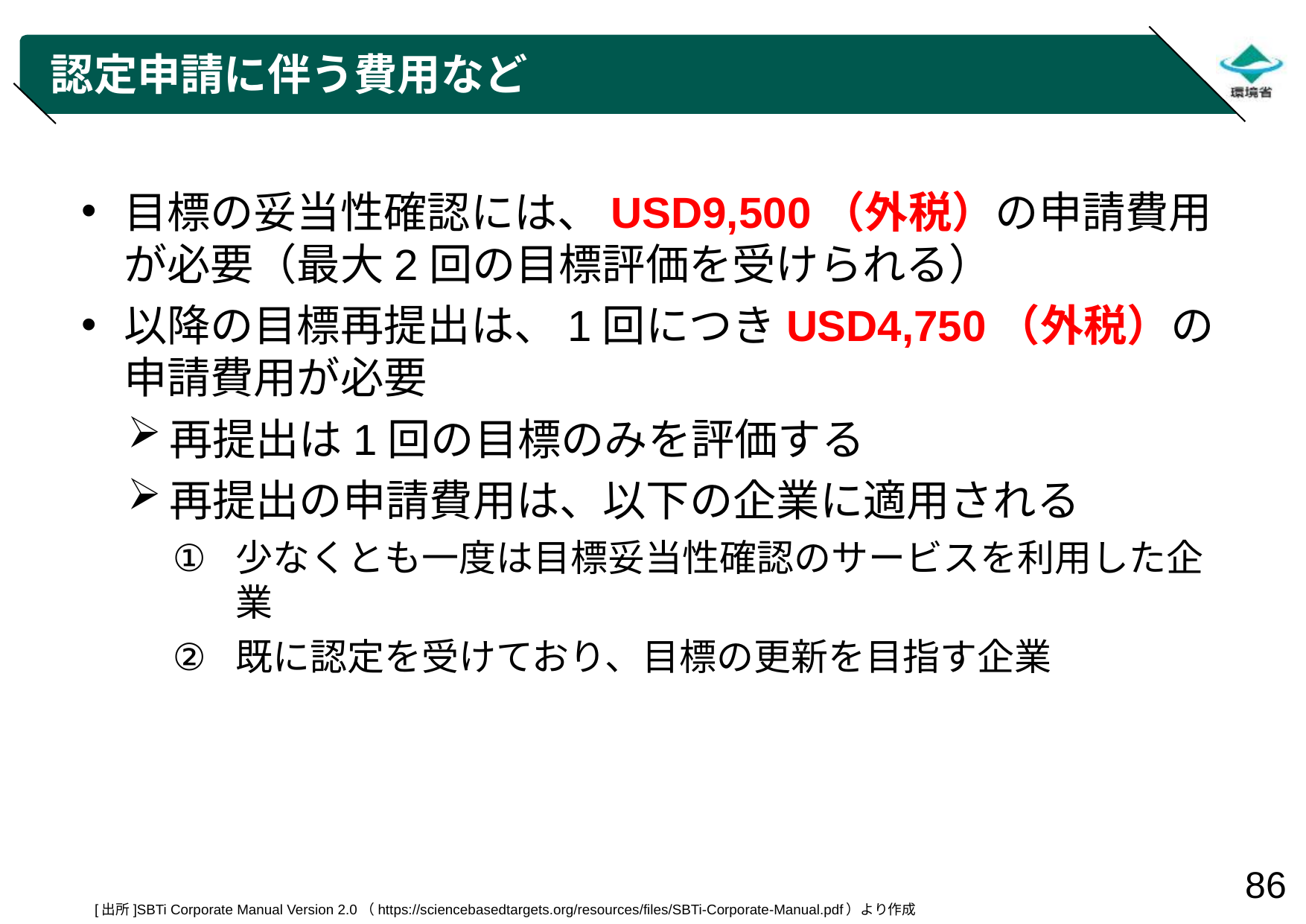

# 認定申請に伴う費用など
目標の妥当性確認には、USD9,500（外税）の申請費用が必要（最大2回の目標評価を受けられる）
以降の目標再提出は、1回につきUSD4,750（外税）の申請費用が必要
再提出は1回の目標のみを評価する
再提出の申請費用は、以下の企業に適用される
少なくとも一度は目標妥当性確認のサービスを利用した企業
既に認定を受けており、目標の更新を目指す企業
[出所]SBTi Corporate Manual Version 2.0（https://sciencebasedtargets.org/resources/files/SBTi-Corporate-Manual.pdf）より作成